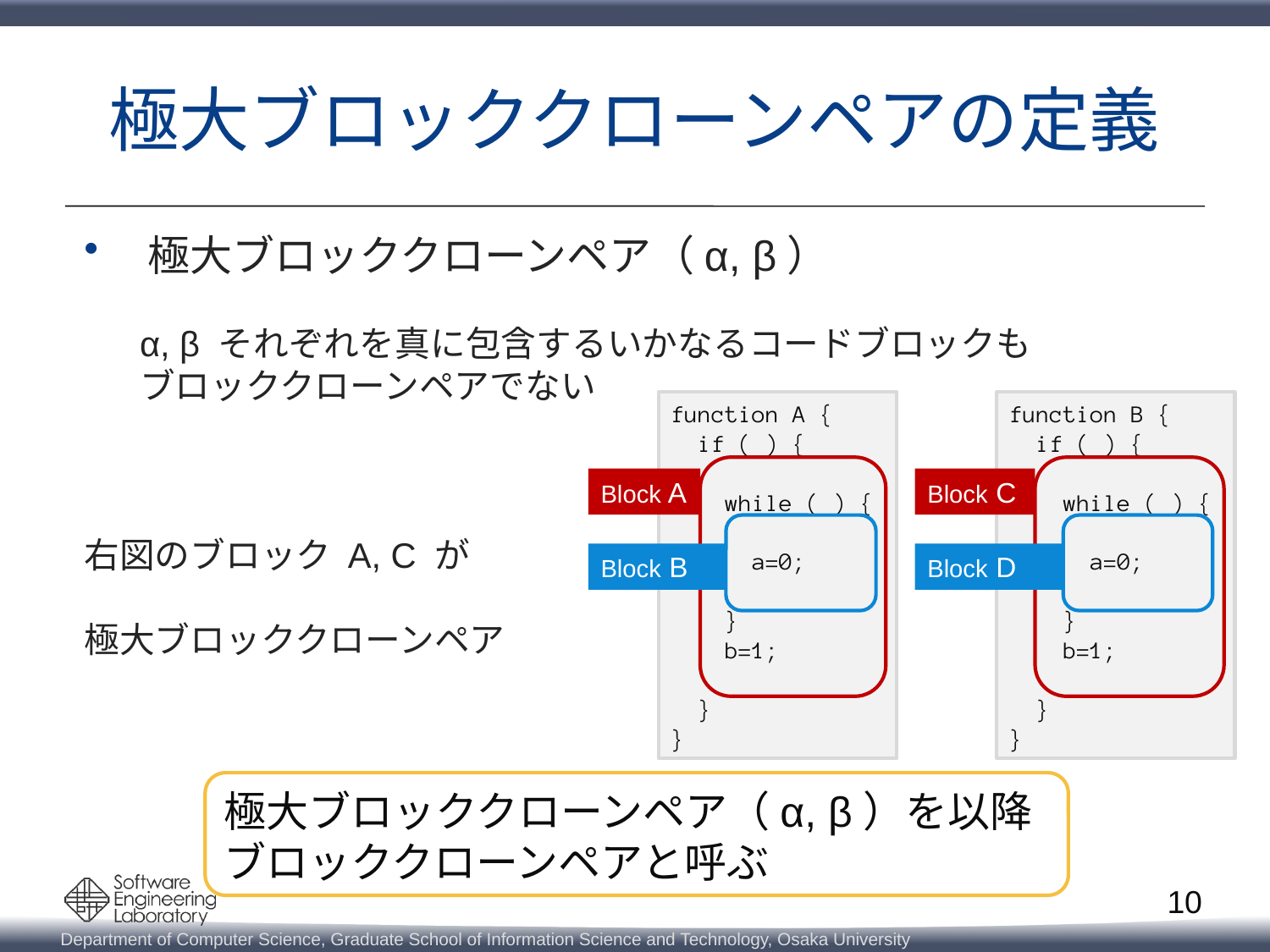

# 極大ブロッククローンペアの定義
極大ブロッククローンペア（α, β）
α, β それぞれを真に包含するいかなるコードブロックも
ブロッククローンペアでない

右図のブロック A, C が
極大ブロッククローンペア

function A {
  if ( ) {

    while ( ) {

      a=0;

    }
    b=1;

  }
}

Block A

Block B
function B {
  if ( ) {

    while ( ) {

      a=0;

    }
    b=1;

  }
}

Block C

Block D
極大ブロッククローンペア（α, β）を以降
ブロッククローンペアと呼ぶ
10